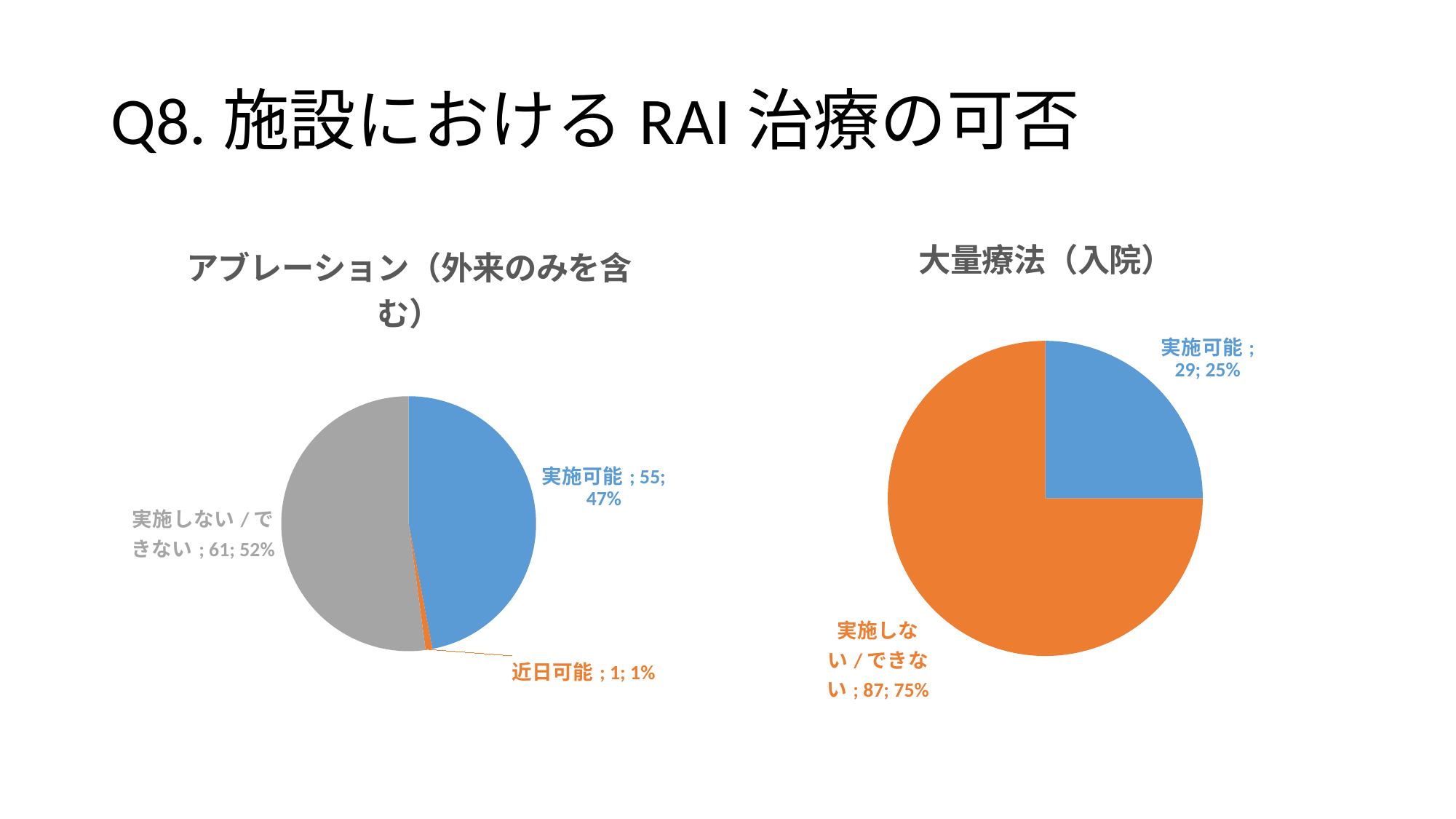

# Q8.施設におけるRAI治療の可否

### Chart:

| Category | アブレーション（外来のみを含む） |
|---|---|
| 実施可能 | 55.0 |
| 近日可能 | 1.0 |
| 実施しない/できない | 61.0 |

### Chart:

| Category | 大量療法（入院） |
|---|---|
| 実施可能 | 29.0 |
| 実施しない/できない | 87.0 |